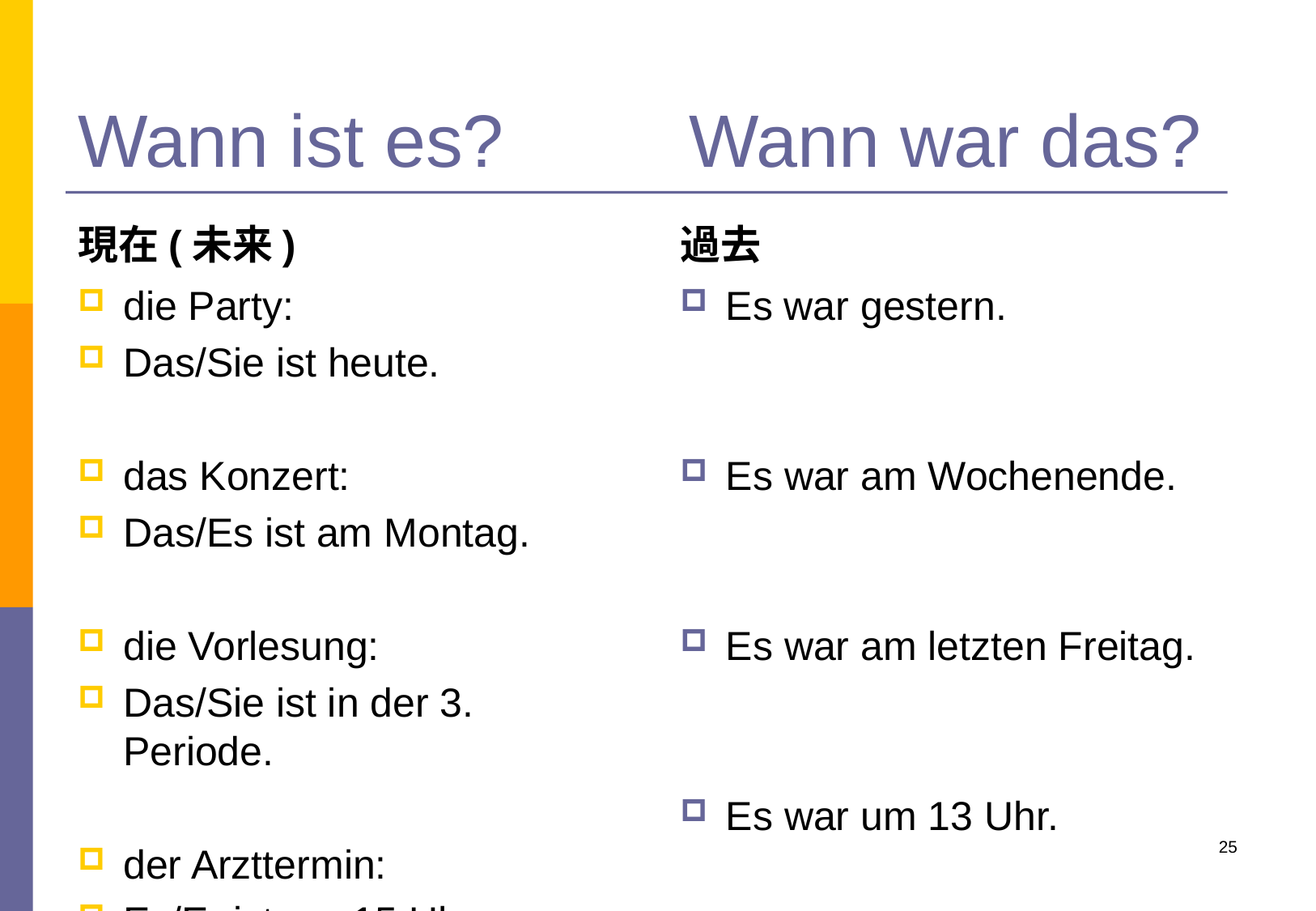

# Wann ist es?　　Wann war das?
現在(未来)
過去
die Party:
Das/Sie ist heute.

das Konzert:
Das/Es ist am Montag.

die Vorlesung:
Das/Sie ist in der 3. Periode.

der Arzttermin:
Es/Er ist um 15 Uhr.
Es war gestern.

Es war am Wochenende.

Es war am letzten Freitag.

Es war um 13 Uhr.
25